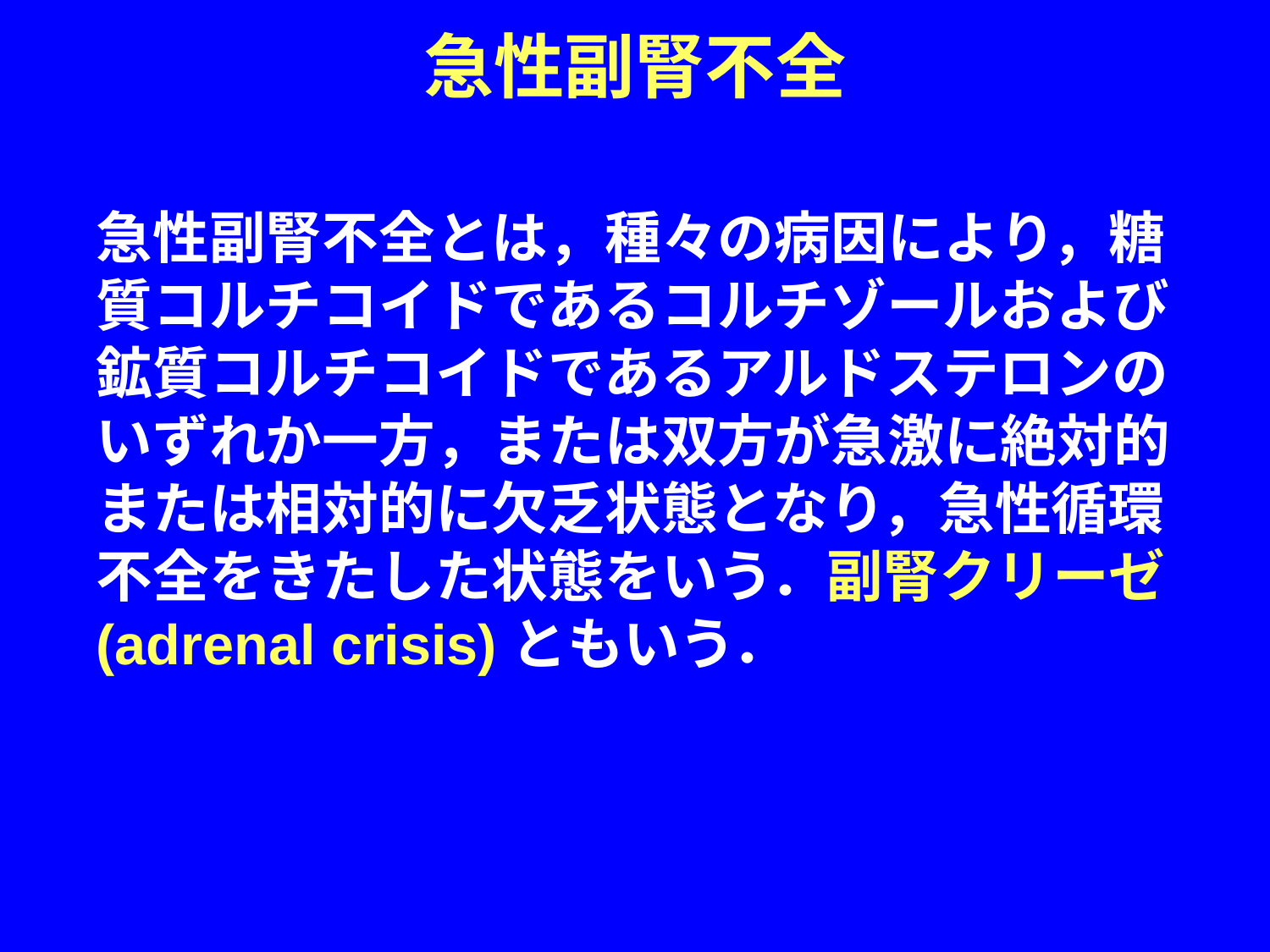

急性副腎不全
急性副腎不全とは，種々の病因により，糖質コルチコイドであるコルチゾールおよび鉱質コルチコイドであるアルドステロンのいずれか一方，または双方が急激に絶対的または相対的に欠乏状態となり，急性循環不全をきたした状態をいう．副腎クリーゼ(adrenal crisis)ともいう．